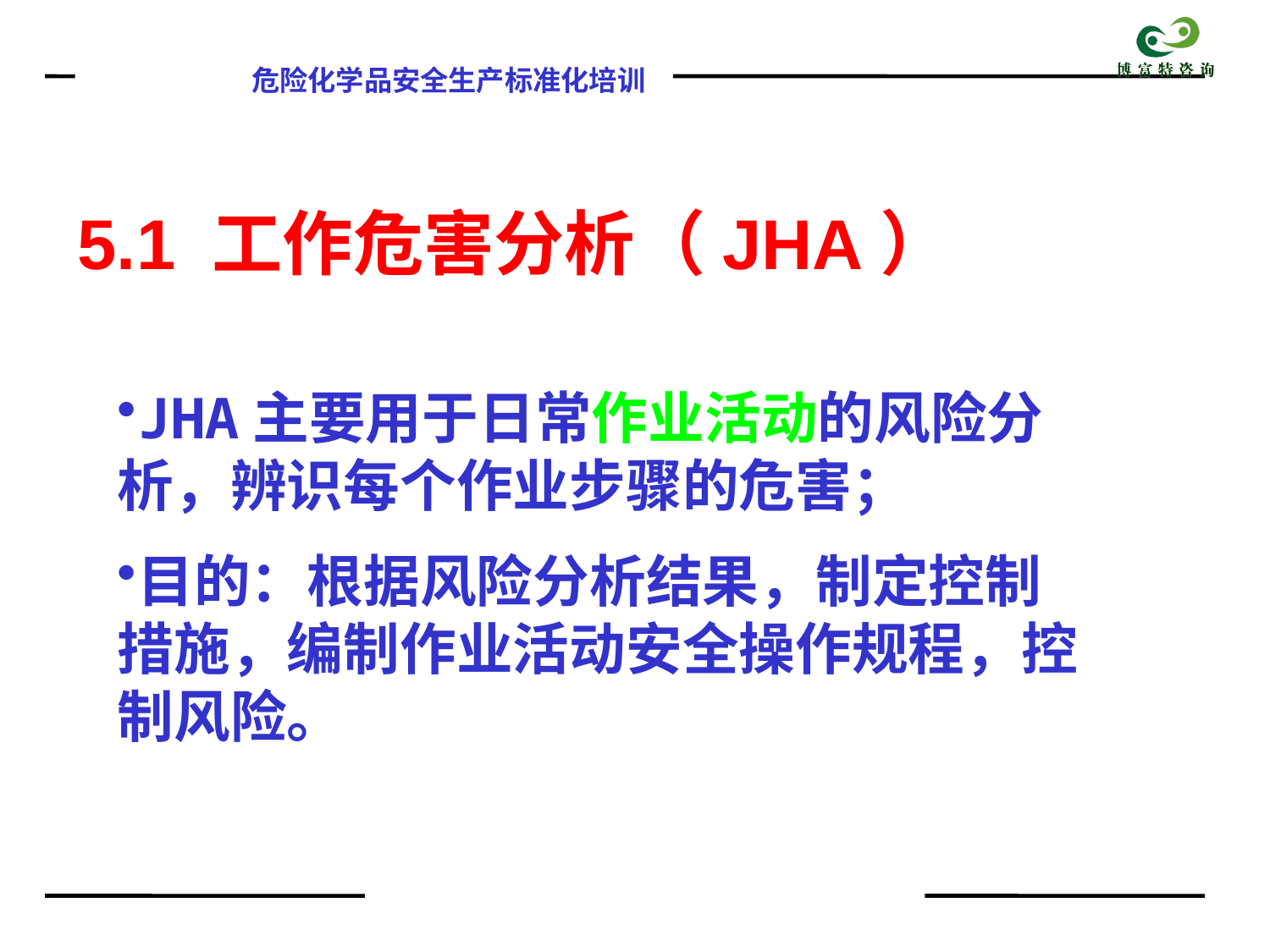

5.1 工作危害分析（JHA）
JHA主要用于日常作业活动的风险分析，辨识每个作业步骤的危害；
目的：根据风险分析结果，制定控制措施，编制作业活动安全操作规程，控制风险。